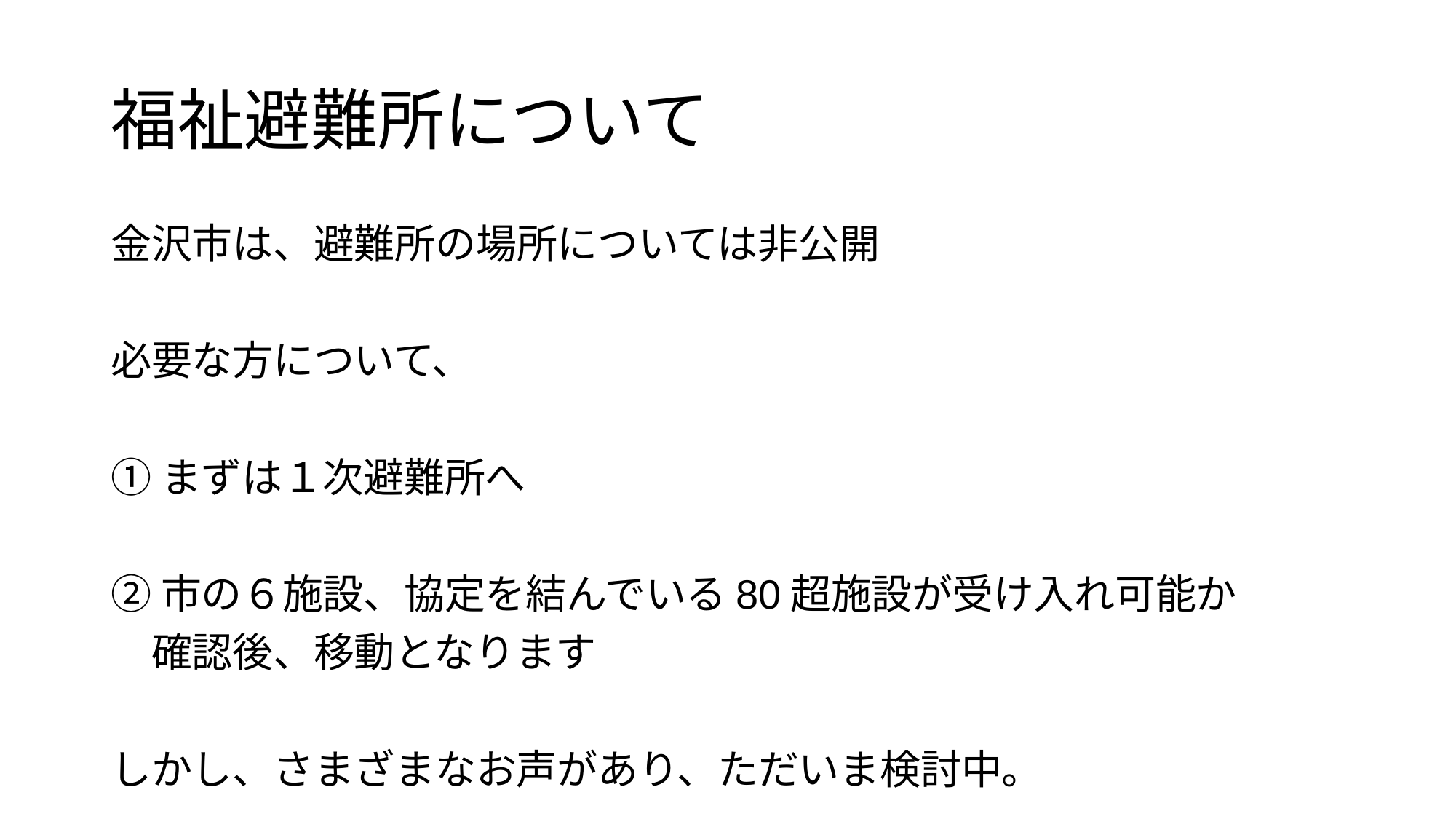

# 福祉避難所について
金沢市は、避難所の場所については非公開

必要な方について、

①まずは１次避難所へ

②市の６施設、協定を結んでいる80超施設が受け入れ可能か
　確認後、移動となります

しかし、さまざまなお声があり、ただいま検討中。